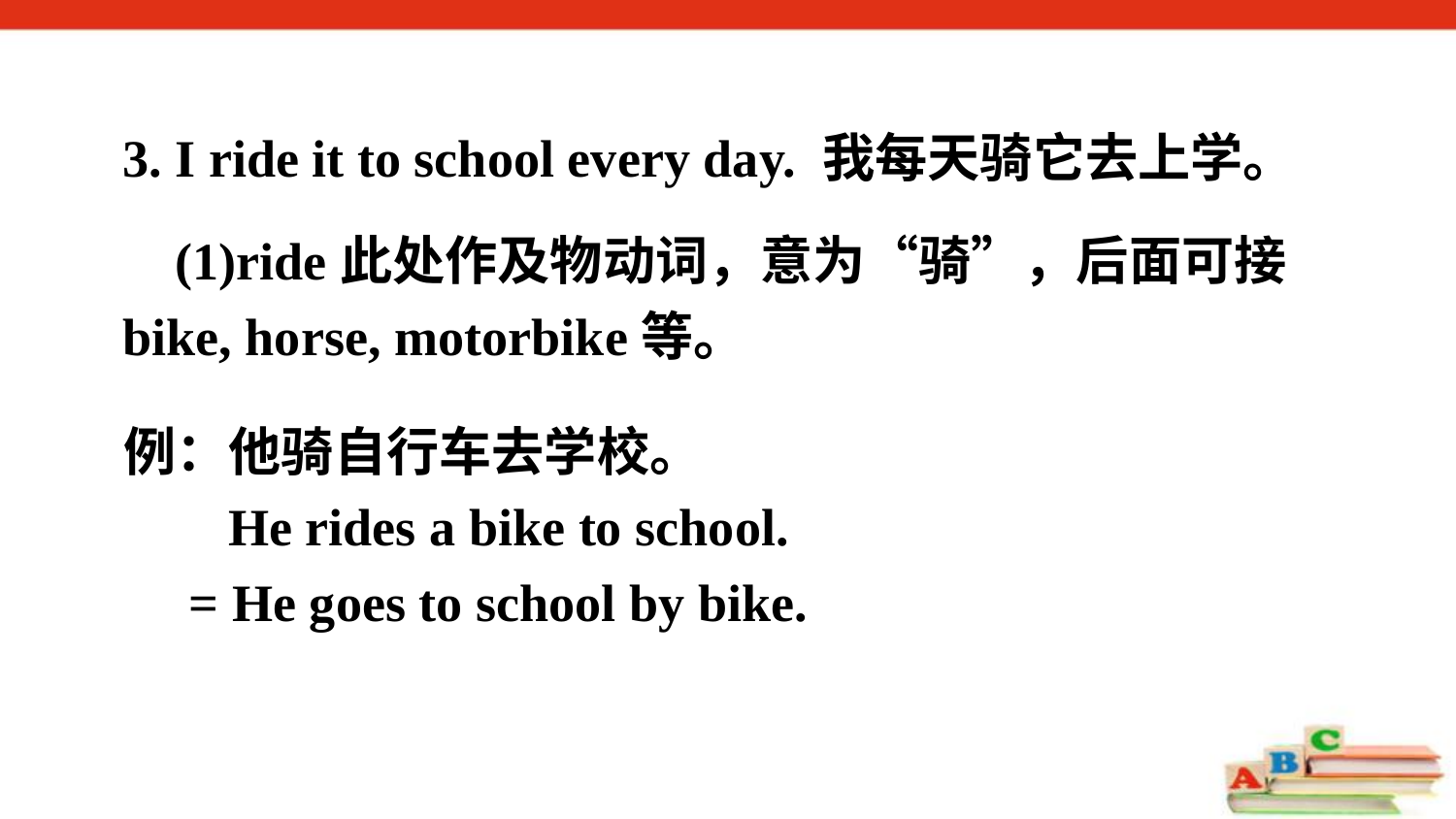

3. I ride it to school every day. 我每天骑它去上学。
    (1)ride此处作及物动词，意为“骑”，后面可接bike, horse, motorbike等。
例：他骑自行车去学校。
        He rides a bike to school.
     = He goes to school by bike.